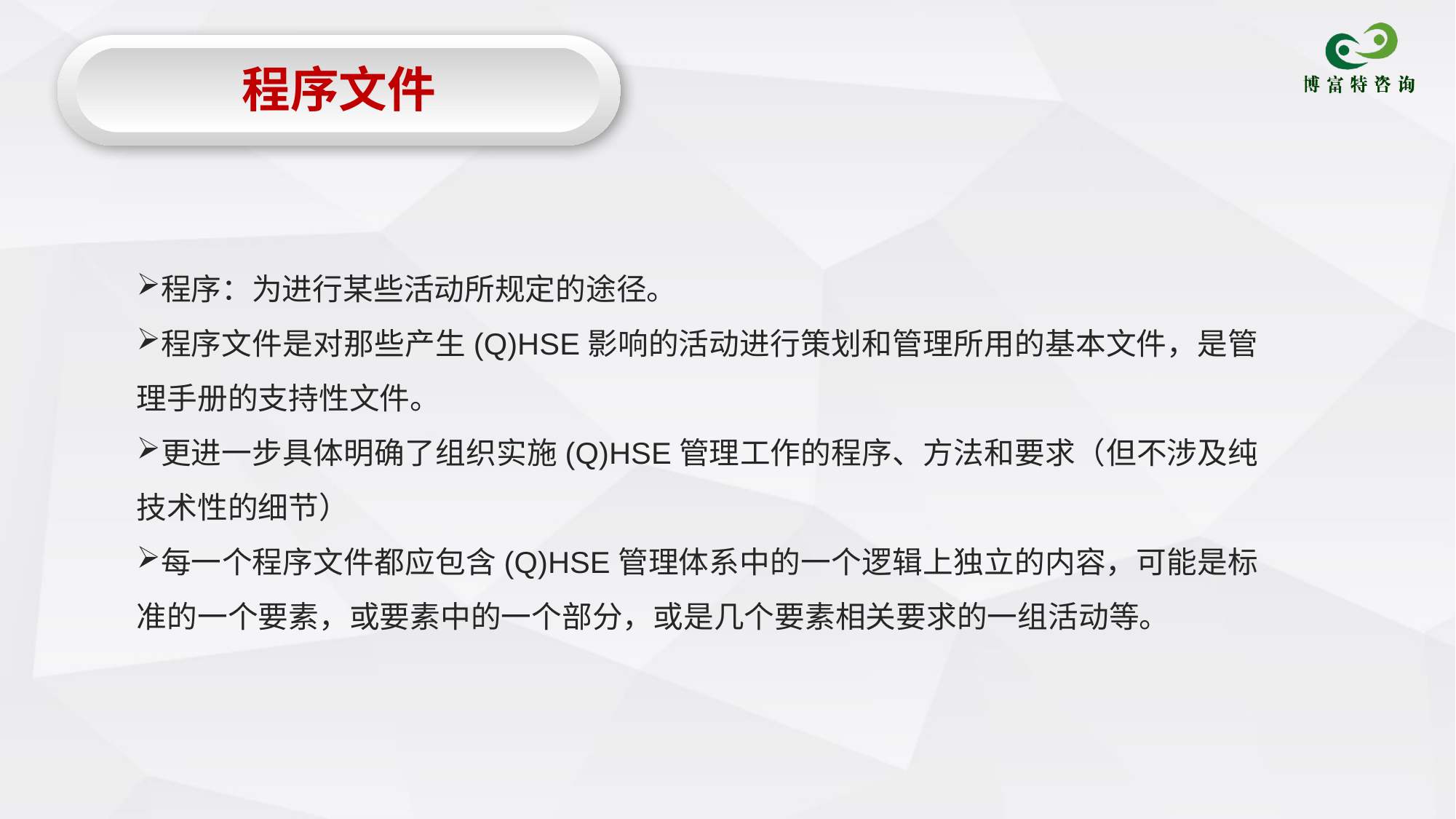

程序文件
程序：为进行某些活动所规定的途径。
程序文件是对那些产生(Q)HSE影响的活动进行策划和管理所用的基本文件，是管理手册的支持性文件。
更进一步具体明确了组织实施(Q)HSE管理工作的程序、方法和要求（但不涉及纯技术性的细节）
每一个程序文件都应包含(Q)HSE管理体系中的一个逻辑上独立的内容，可能是标准的一个要素，或要素中的一个部分，或是几个要素相关要求的一组活动等。